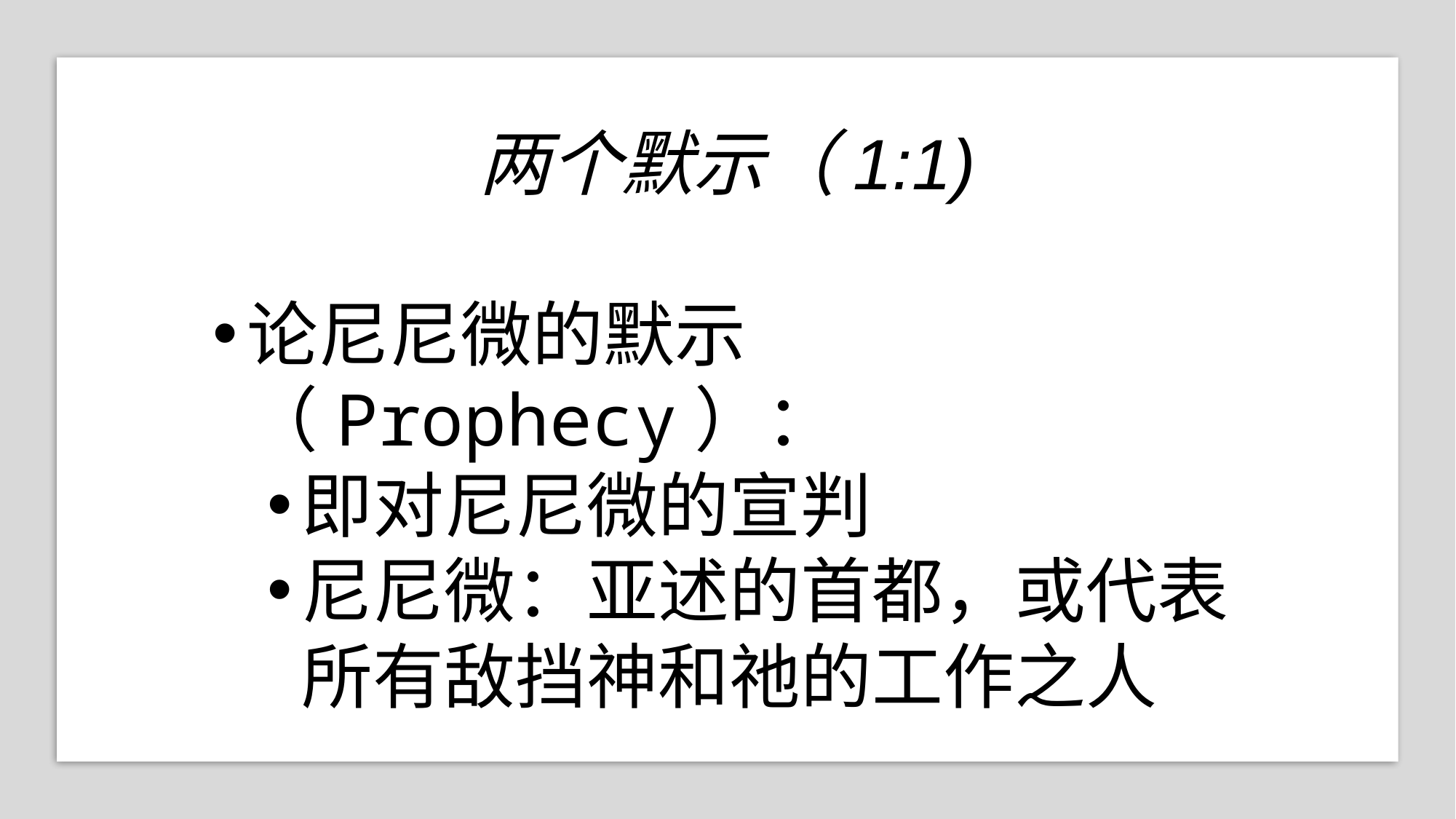

两个默示（1:1)

论尼尼微的默示（Prophecy）：
即对尼尼微的宣判
尼尼微：亚述的首都，或代表所有敌挡神和祂的工作之人
5